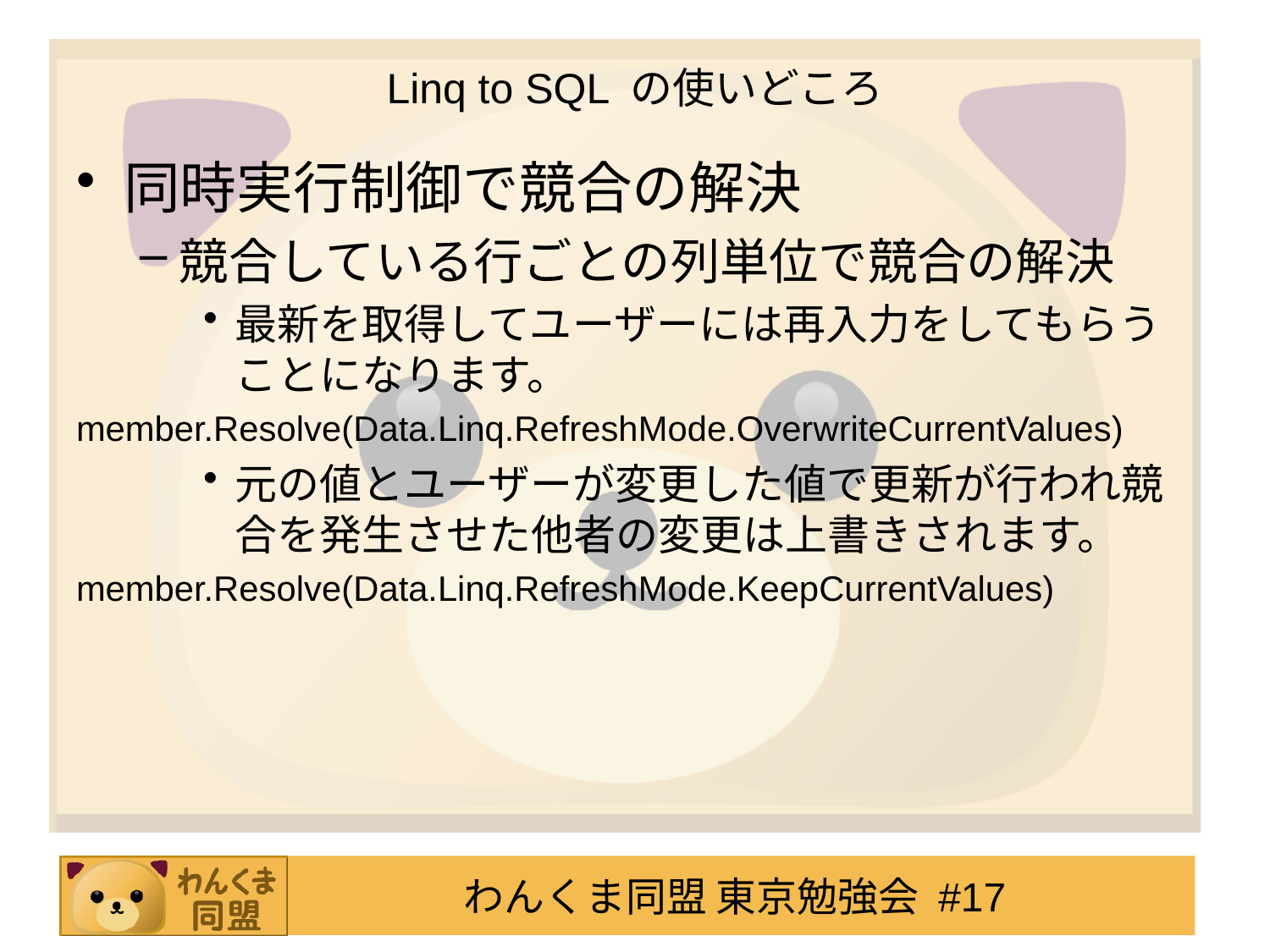

# Linq to SQL の使いどころ
同時実行制御で競合の解決
競合している行ごとの列単位で競合の解決
最新を取得してユーザーには再入力をしてもらうことになります。
member.Resolve(Data.Linq.RefreshMode.OverwriteCurrentValues)
元の値とユーザーが変更した値で更新が行われ競合を発生させた他者の変更は上書きされます。
member.Resolve(Data.Linq.RefreshMode.KeepCurrentValues)